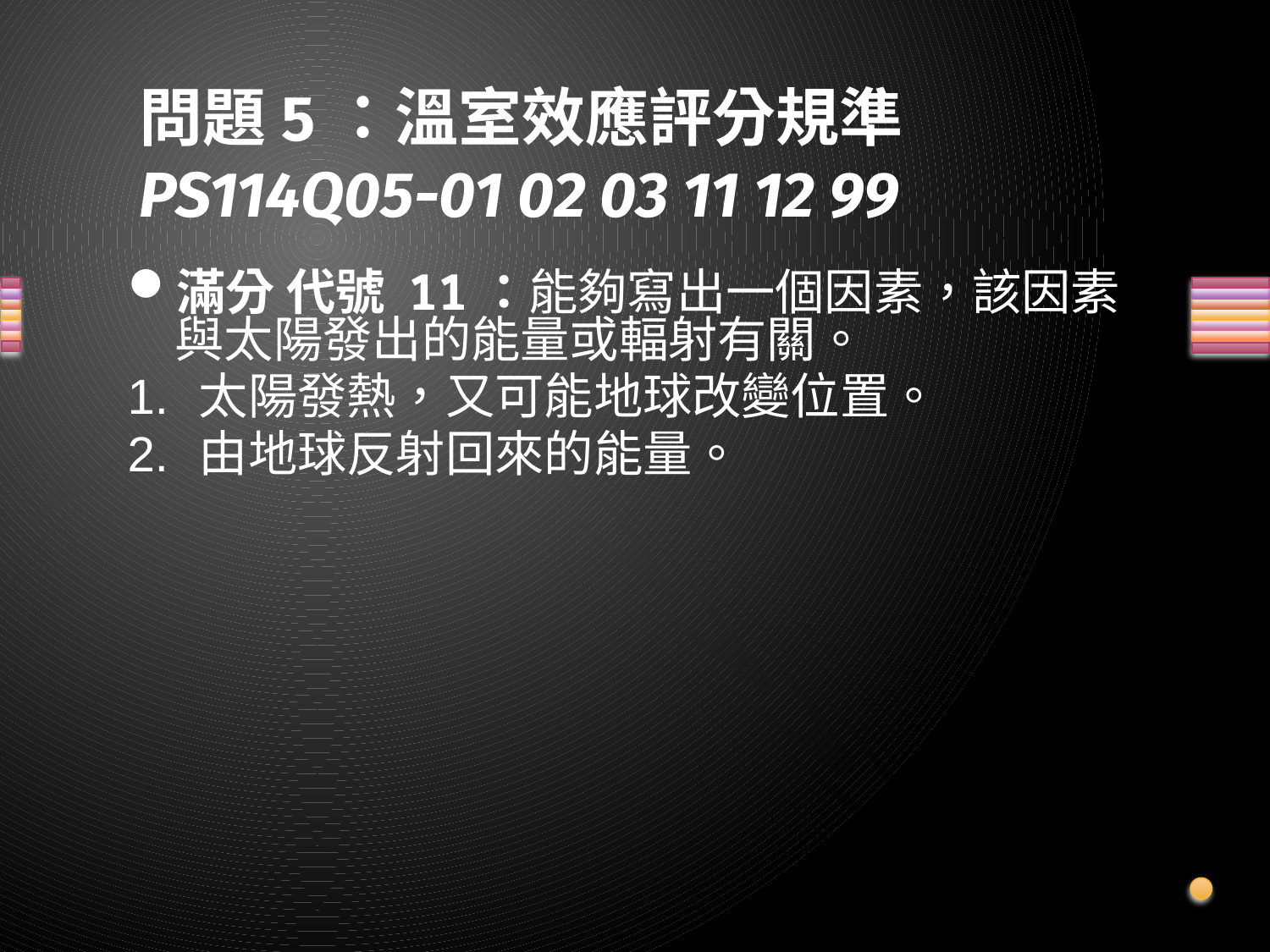

# 問題5：溫室效應評分規準 PS114Q05-01 02 03 11 12 99
滿分 代號 11：能夠寫出一個因素，該因素與太陽發出的能量或輻射有關。
太陽發熱，又可能地球改變位置。
由地球反射回來的能量。